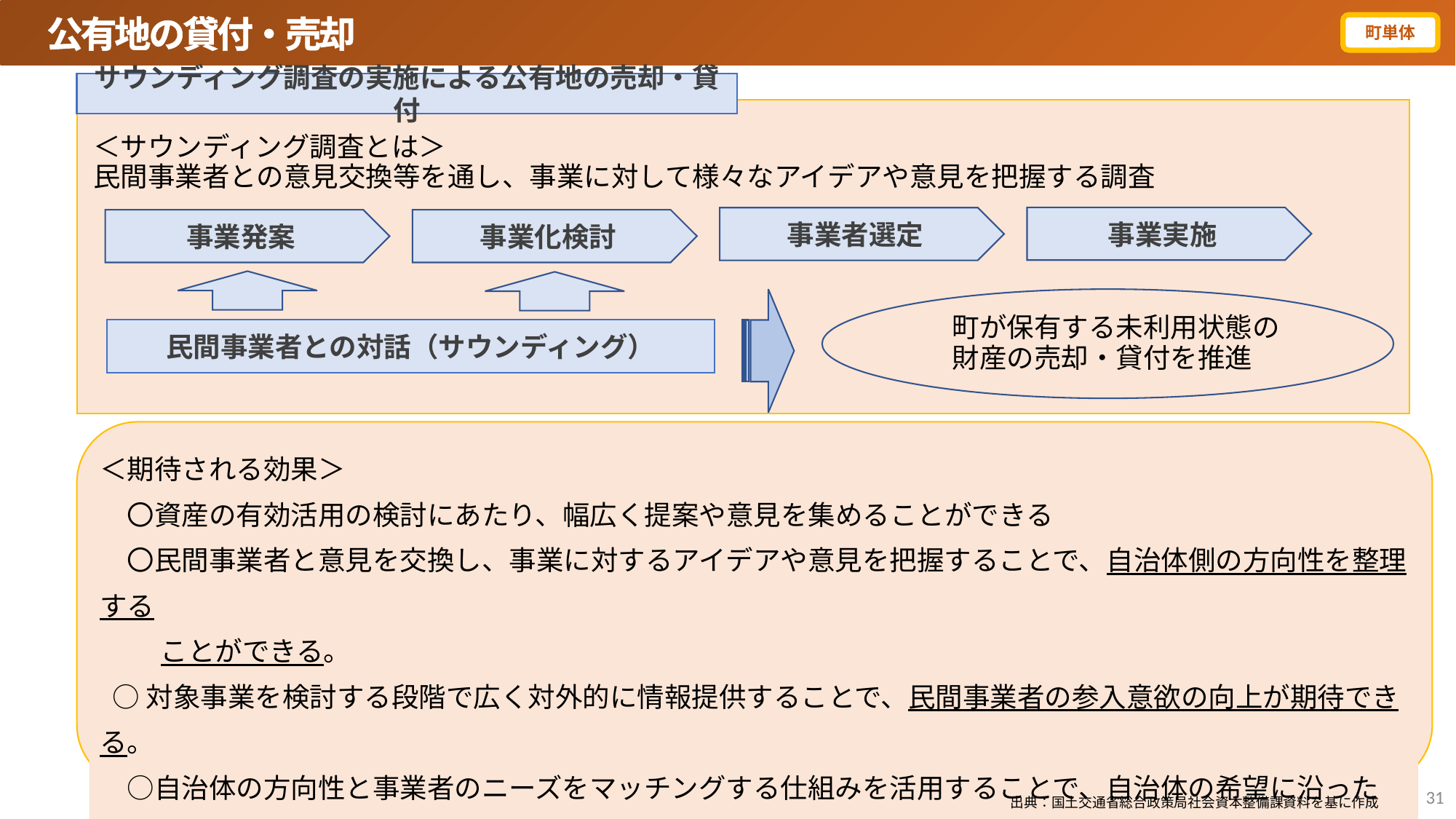

公有地の貸付・売却
町単体
サウンディング調査の実施による公有地の売却・貸付

＜サウンディング調査とは＞
民間事業者との意見交換等を通し、事業に対して様々なアイデアや意見を把握する調査
事業実施
事業者選定
事業化検討
事業発案

町が保有する未利用状態の
財産の売却・貸付を推進
民間事業者との対話（サウンディング）

＜期待される効果＞
　〇資産の有効活用の検討にあたり、幅広く提案や意見を集めることができる
　〇民間事業者と意見を交換し、事業に対するアイデアや意見を把握することで、自治体側の方向性を整理する
　　 ことができる。
  ○対象事業を検討する段階で広く対外的に情報提供することで、民間事業者の参入意欲の向上が期待できる。
　○自治体の方向性と事業者のニーズをマッチングする仕組みを活用することで、自治体の希望に沿った
　　 活用が可能。
31
出典：国土交通省総合政策局社会資本整備課資料を基に作成